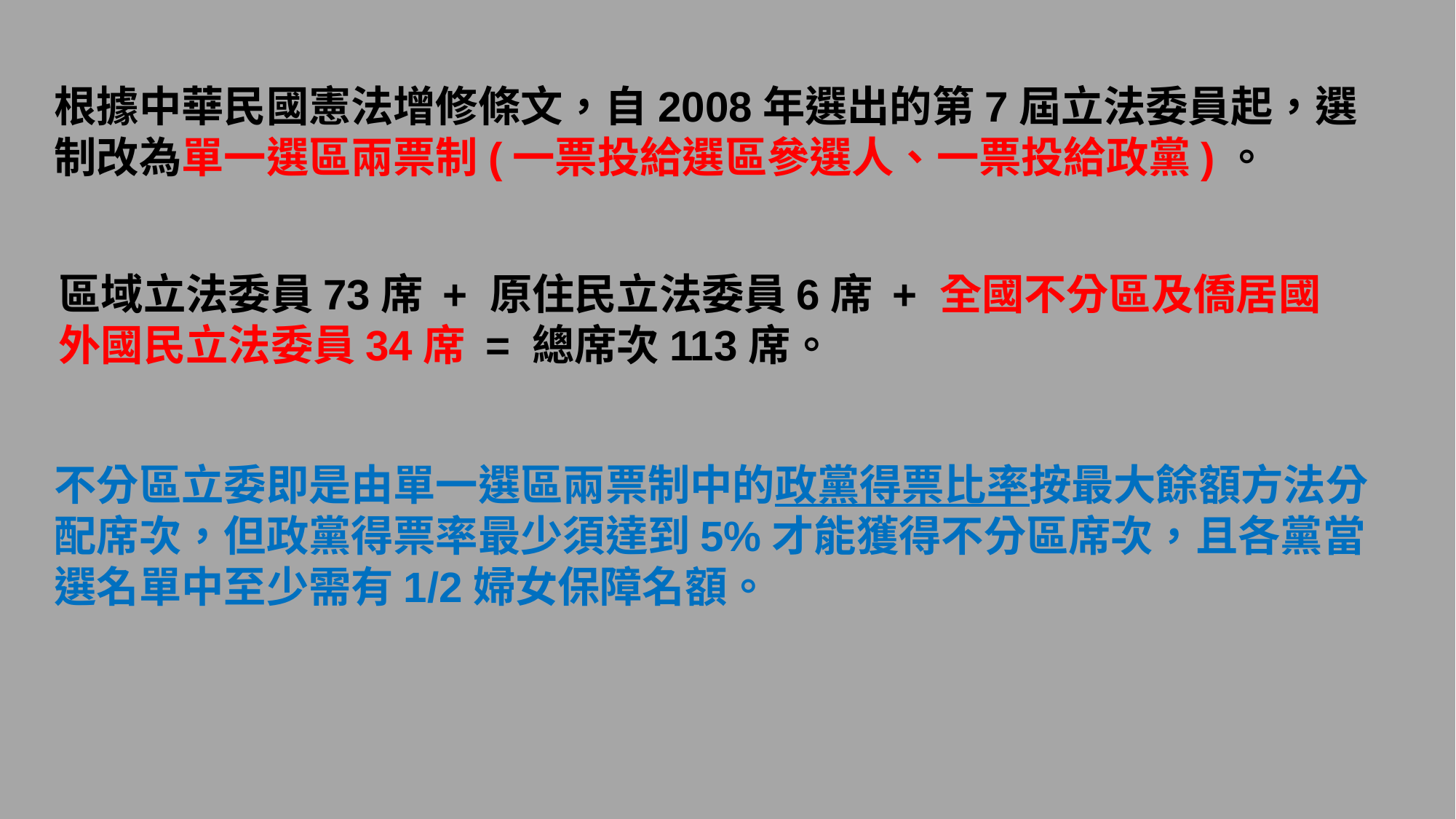

根據中華民國憲法增修條文，自2008年選出的第7屆立法委員起，選制改為單一選區兩票制(一票投給選區參選人、一票投給政黨)。
區域立法委員73席 + 原住民立法委員6席 + 全國不分區及僑居國外國民立法委員34席 = 總席次113席。
不分區立委即是由單一選區兩票制中的政黨得票比率按最大餘額方法分配席次，但政黨得票率最少須達到5%才能獲得不分區席次，且各黨當選名單中至少需有1/2婦女保障名額。